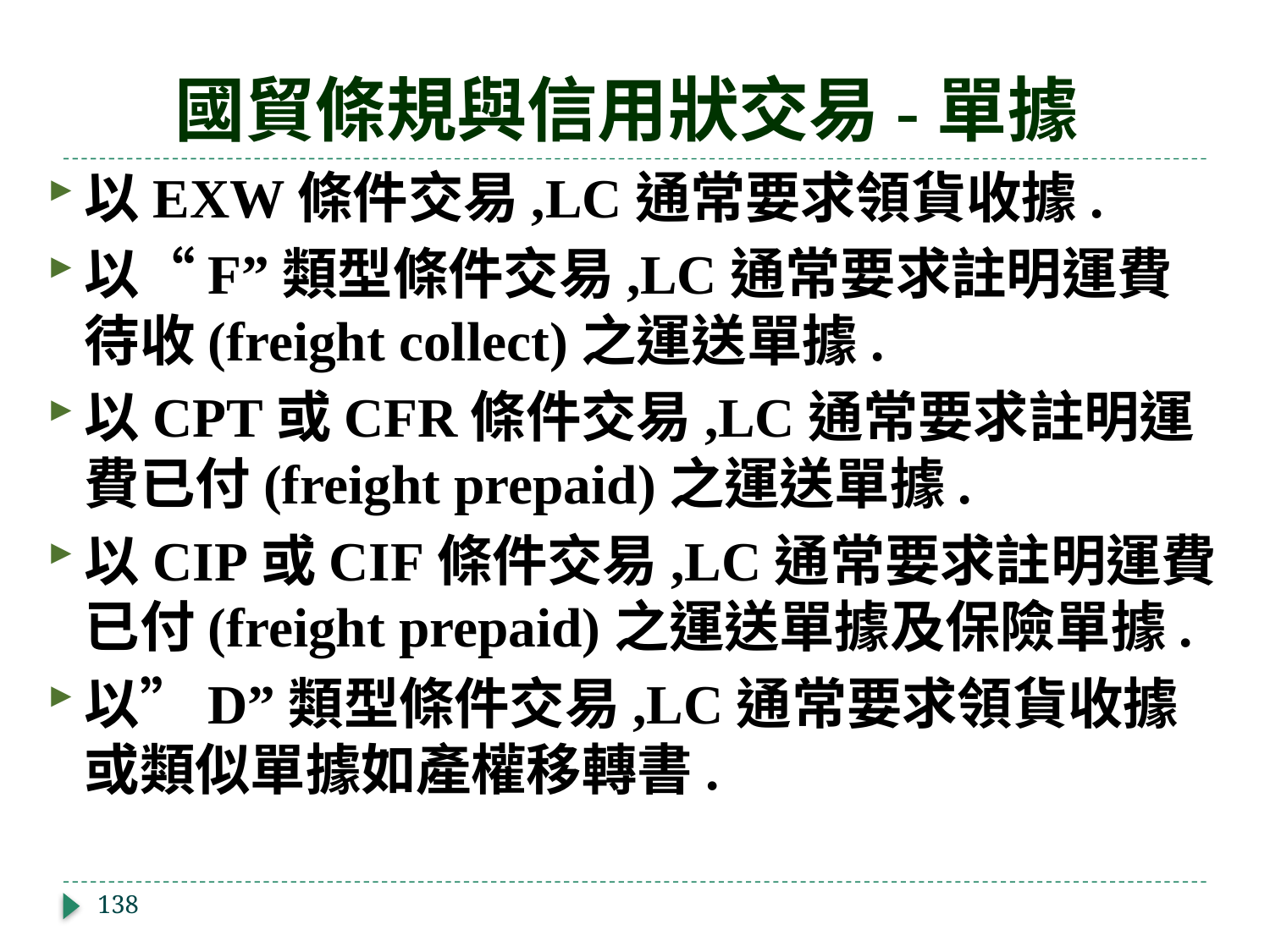

# 國貿條規與信用狀交易-單據
以EXW條件交易,LC通常要求領貨收據.
以“F”類型條件交易,LC通常要求註明運費待收(freight collect)之運送單據.
以CPT或CFR條件交易,LC通常要求註明運費已付(freight prepaid)之運送單據.
以CIP或CIF條件交易,LC通常要求註明運費已付(freight prepaid)之運送單據及保險單據.
以”D”類型條件交易,LC通常要求領貨收據或類似單據如產權移轉書.
138